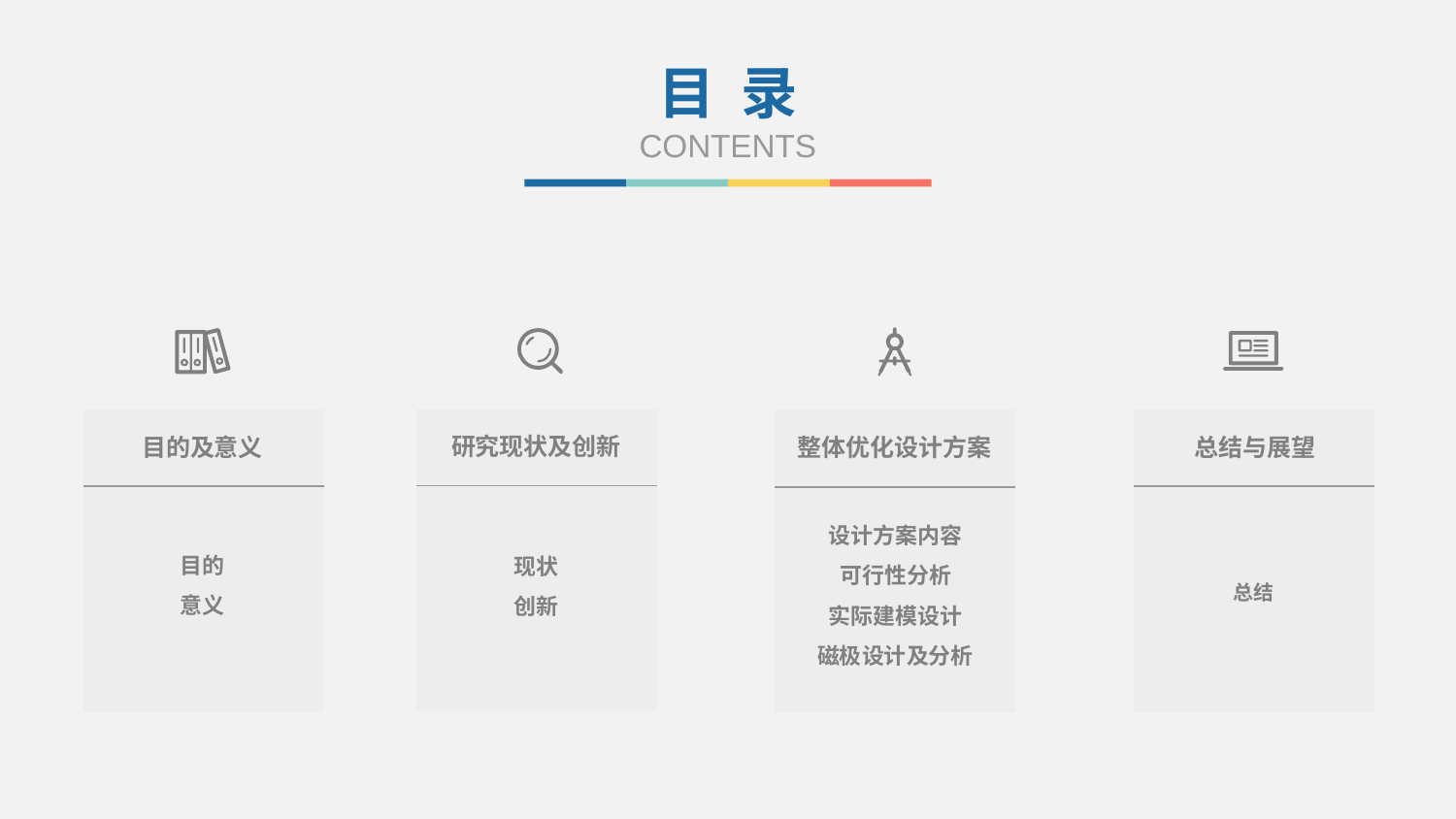

目  录
CONTENTS

研究现状及创新
目的及意义
总结与展望
整体优化设计方案
设计方案内容
可行性分析
实际建模设计
磁极设计及分析
目的
意义
现状
创新
总结